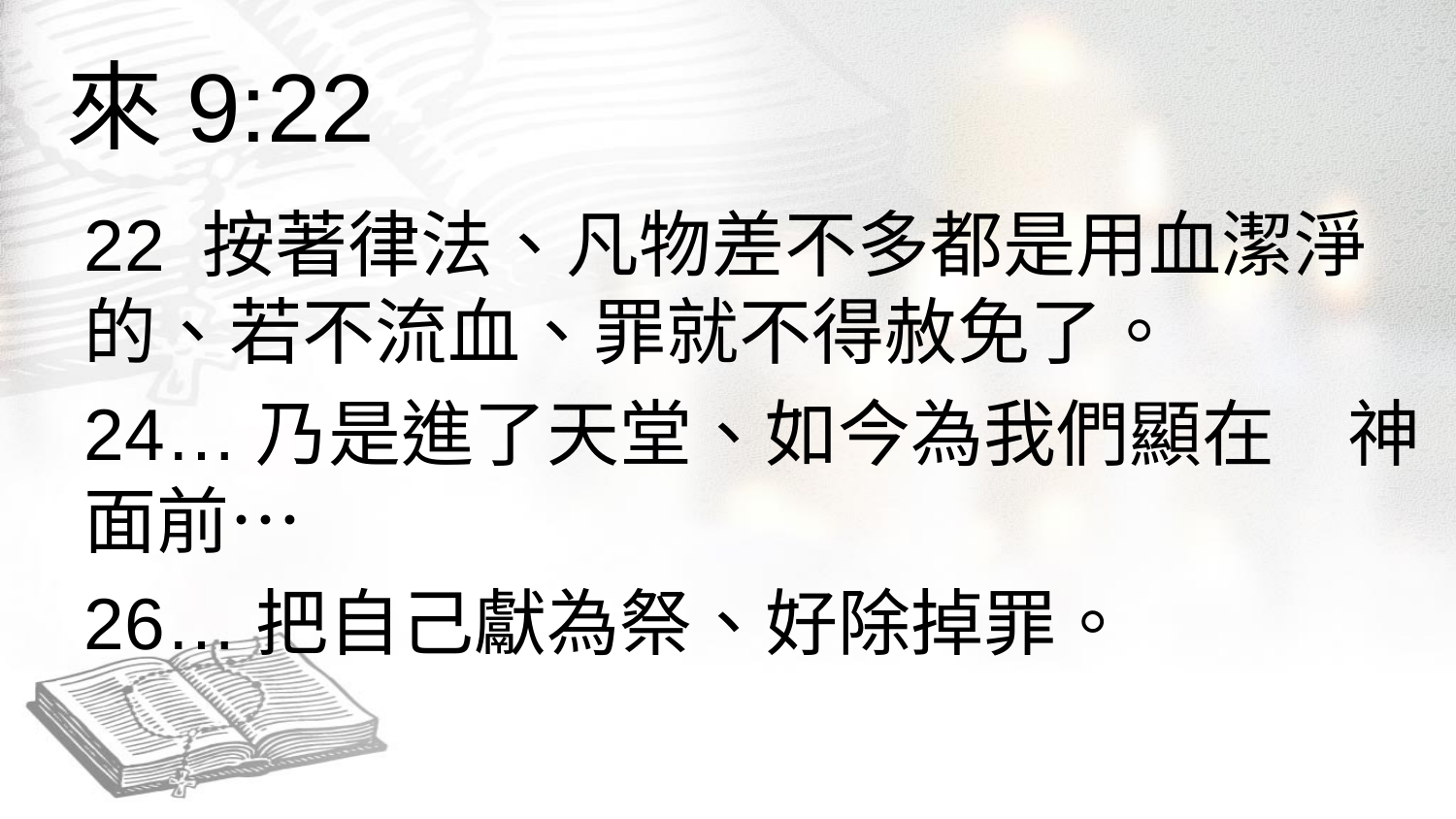

# 來9:22
22 按著律法、凡物差不多都是用血潔淨的、若不流血、罪就不得赦免了。
24…乃是進了天堂、如今為我們顯在　神面前…
26…把自己獻為祭、好除掉罪。